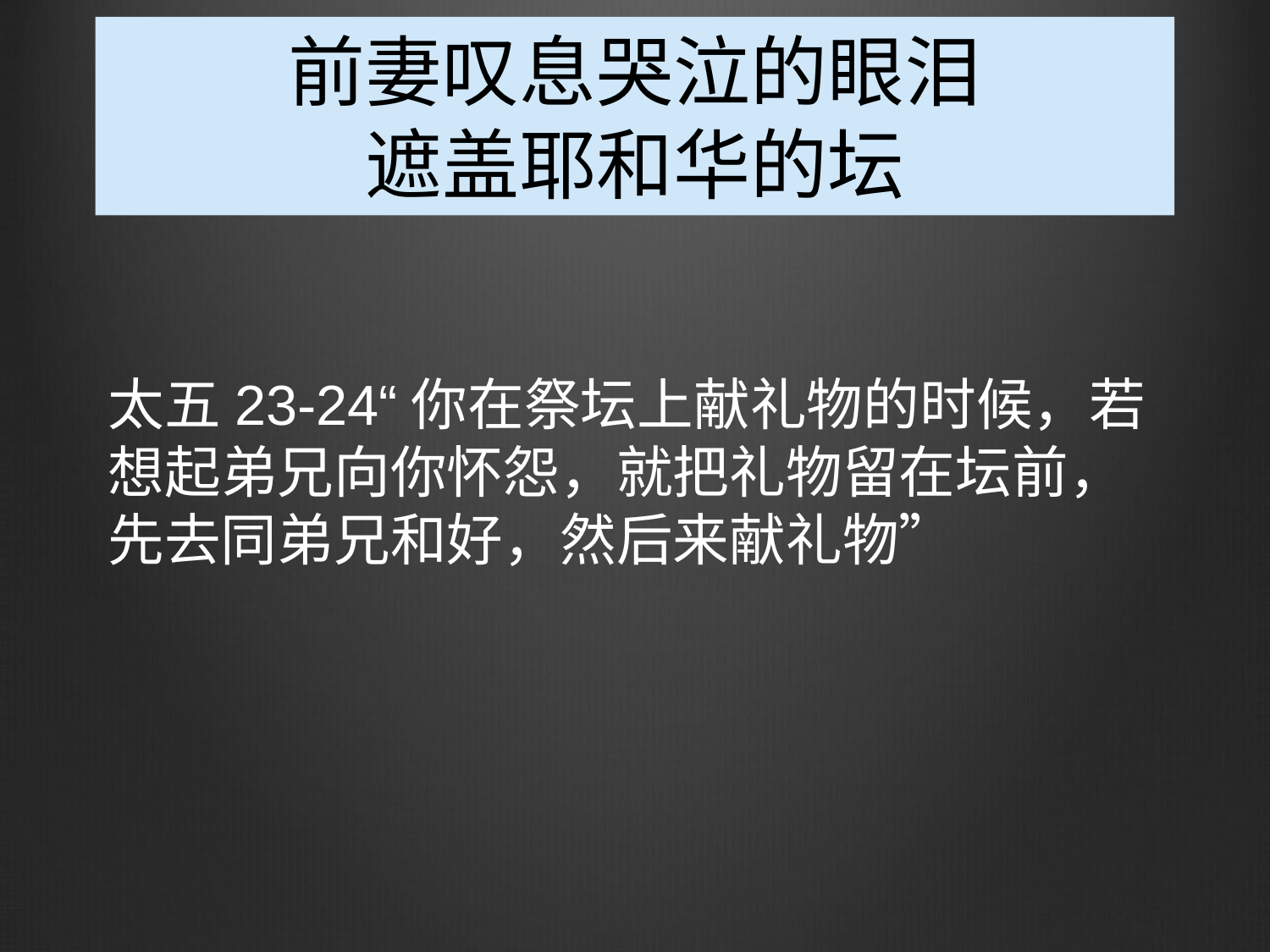

# 前妻叹息哭泣的眼泪 遮盖耶和华的坛

太五23-24“你在祭坛上献礼物的时候，若想起弟兄向你怀怨，就把礼物留在坛前，先去同弟兄和好，然后来献礼物”